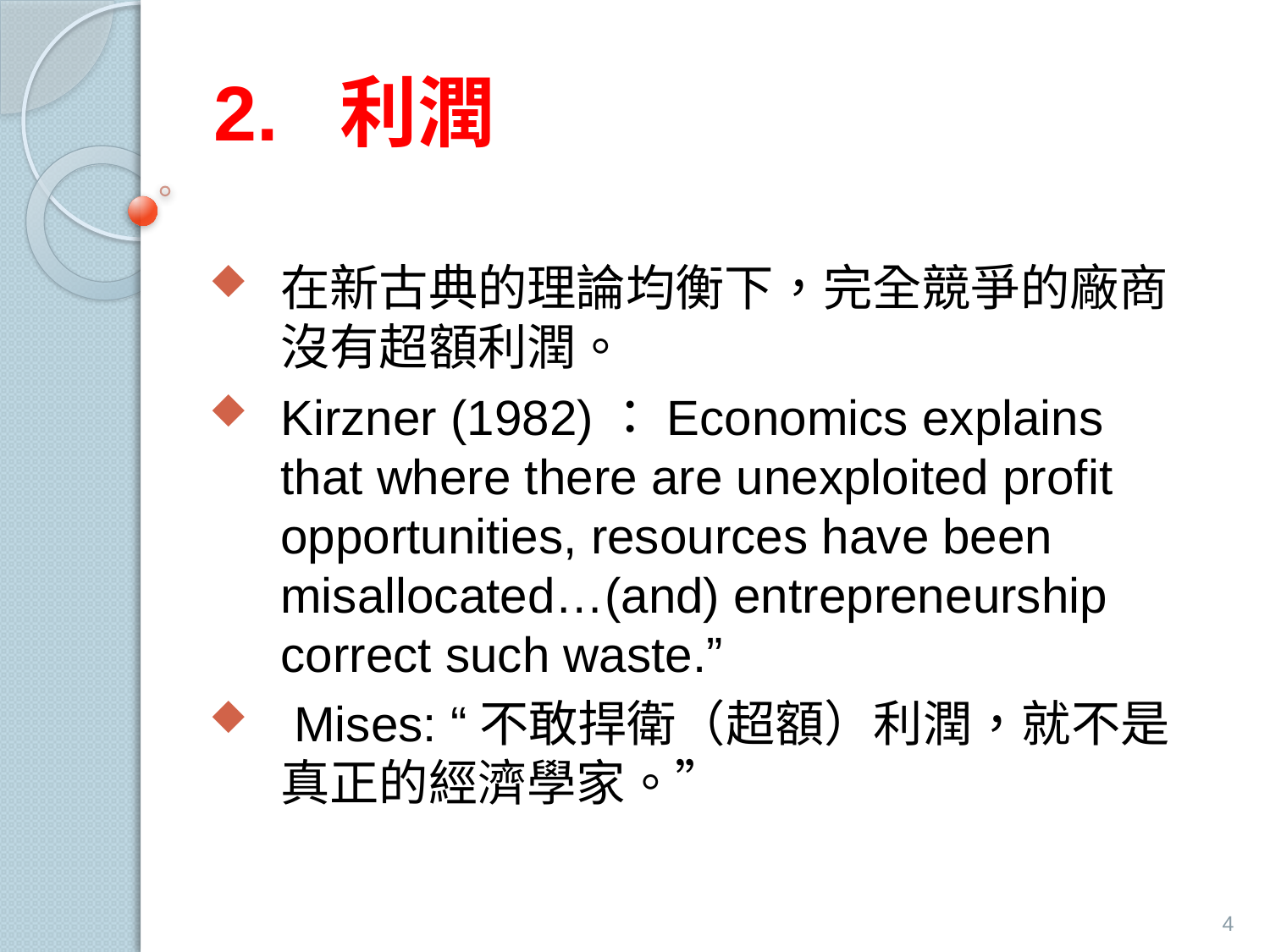

# 2.  利潤
在新古典的理論均衡下，完全競爭的廠商沒有超額利潤。
Kirzner (1982)：Economics explains that where there are unexploited profit opportunities, resources have been misallocated…(and) entrepreneurship correct such waste.”
 Mises: “不敢捍衛（超額）利潤，就不是真正的經濟學家。”

4